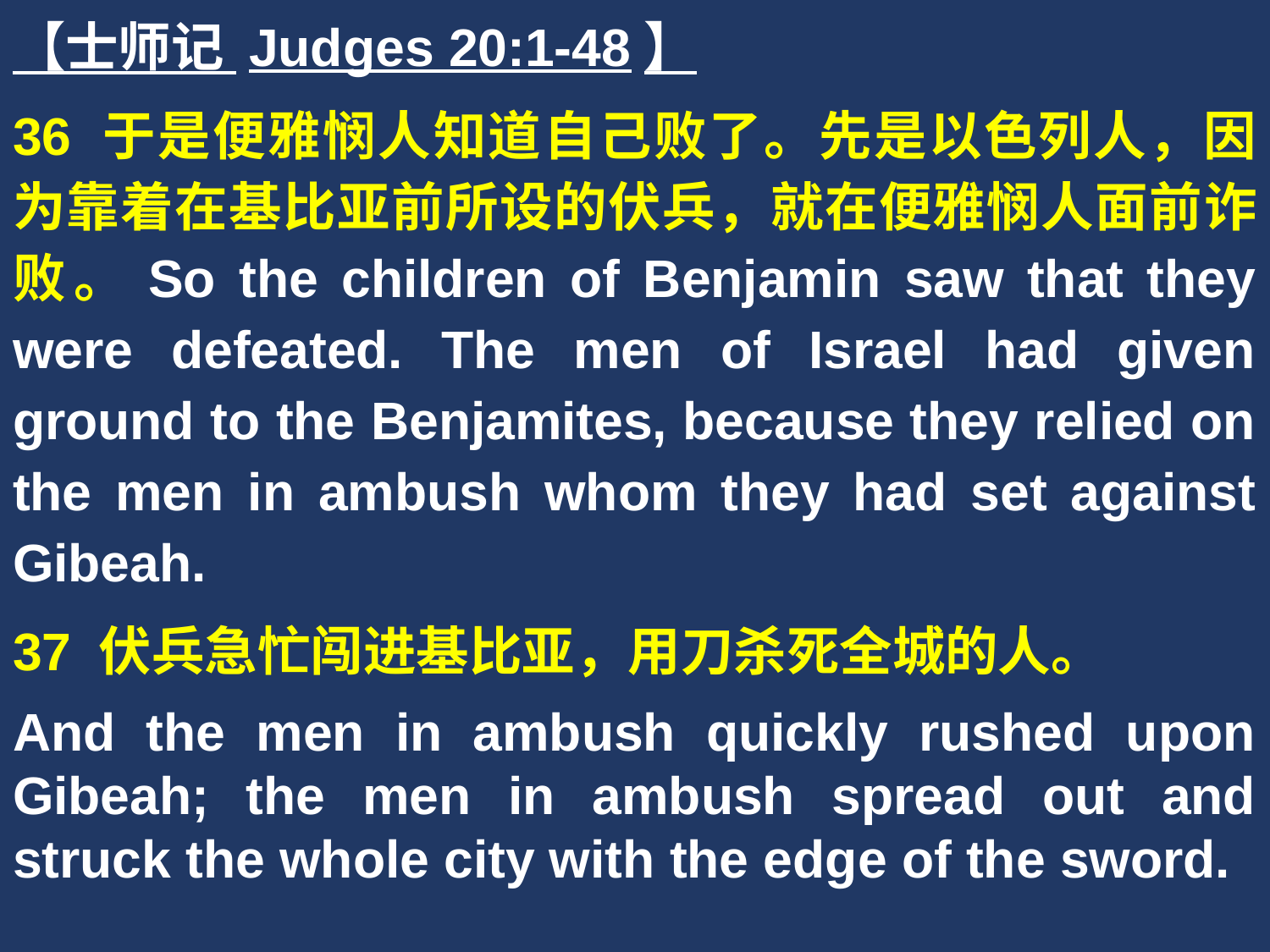

【士师记 Judges 20:1-48】
36 于是便雅悯人知道自己败了。先是以色列人，因为靠着在基比亚前所设的伏兵，就在便雅悯人面前诈败。So the children of Benjamin saw that they were defeated. The men of Israel had given ground to the Benjamites, because they relied on the men in ambush whom they had set against Gibeah.
37 伏兵急忙闯进基比亚，用刀杀死全城的人。
And the men in ambush quickly rushed upon Gibeah; the men in ambush spread out and struck the whole city with the edge of the sword.